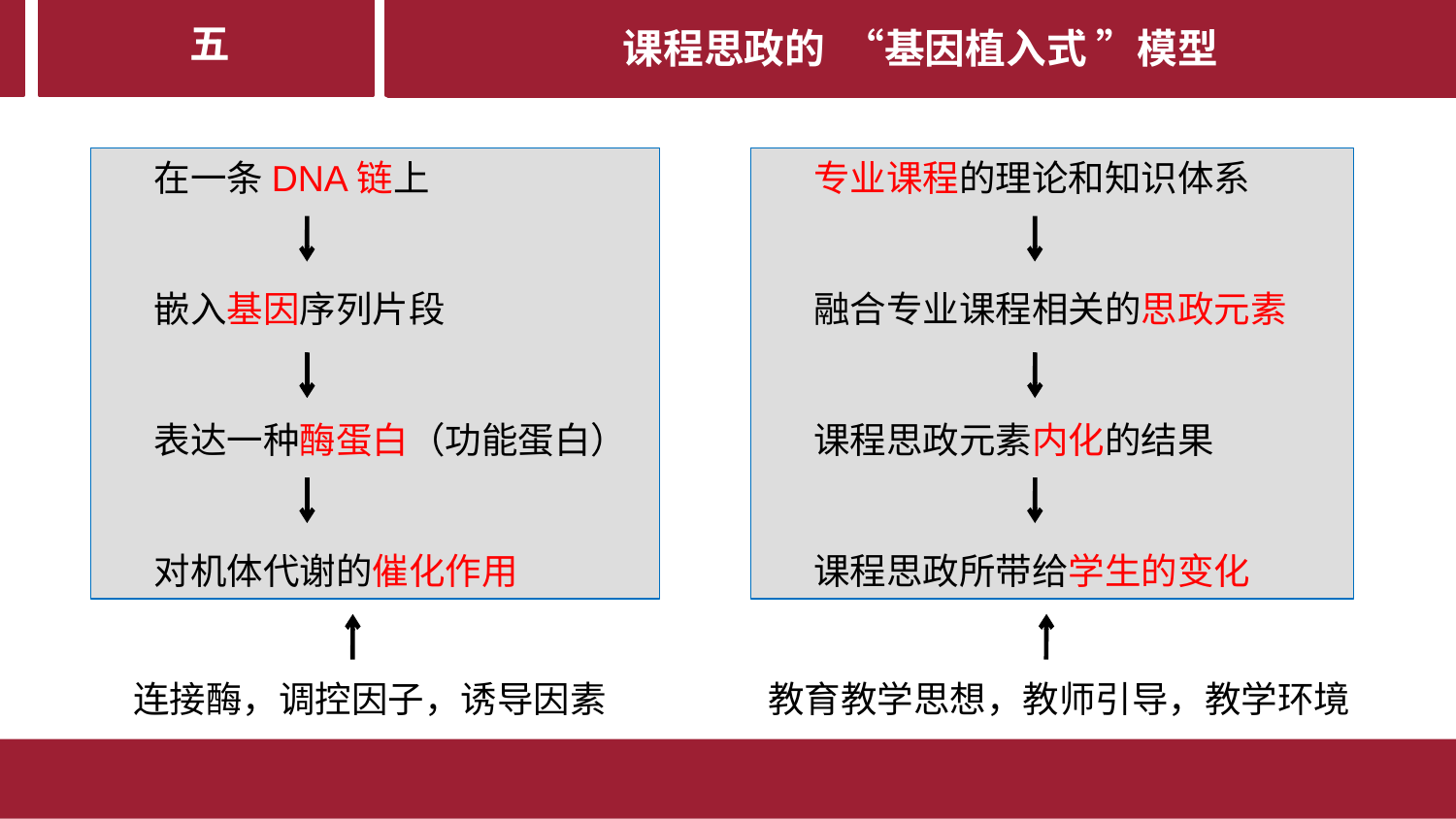

课程思政的  “基因植入式 ”模型
第四部分
五
在一条DNA链上

嵌入基因序列片段

表达一种酶蛋白（功能蛋白）

对机体代谢的催化作用
专业课程的理论和知识体系

融合专业课程相关的思政元素

课程思政元素内化的结果

课程思政所带给学生的变化
连接酶，调控因子，诱导因素
教育教学思想，教师引导，教学环境